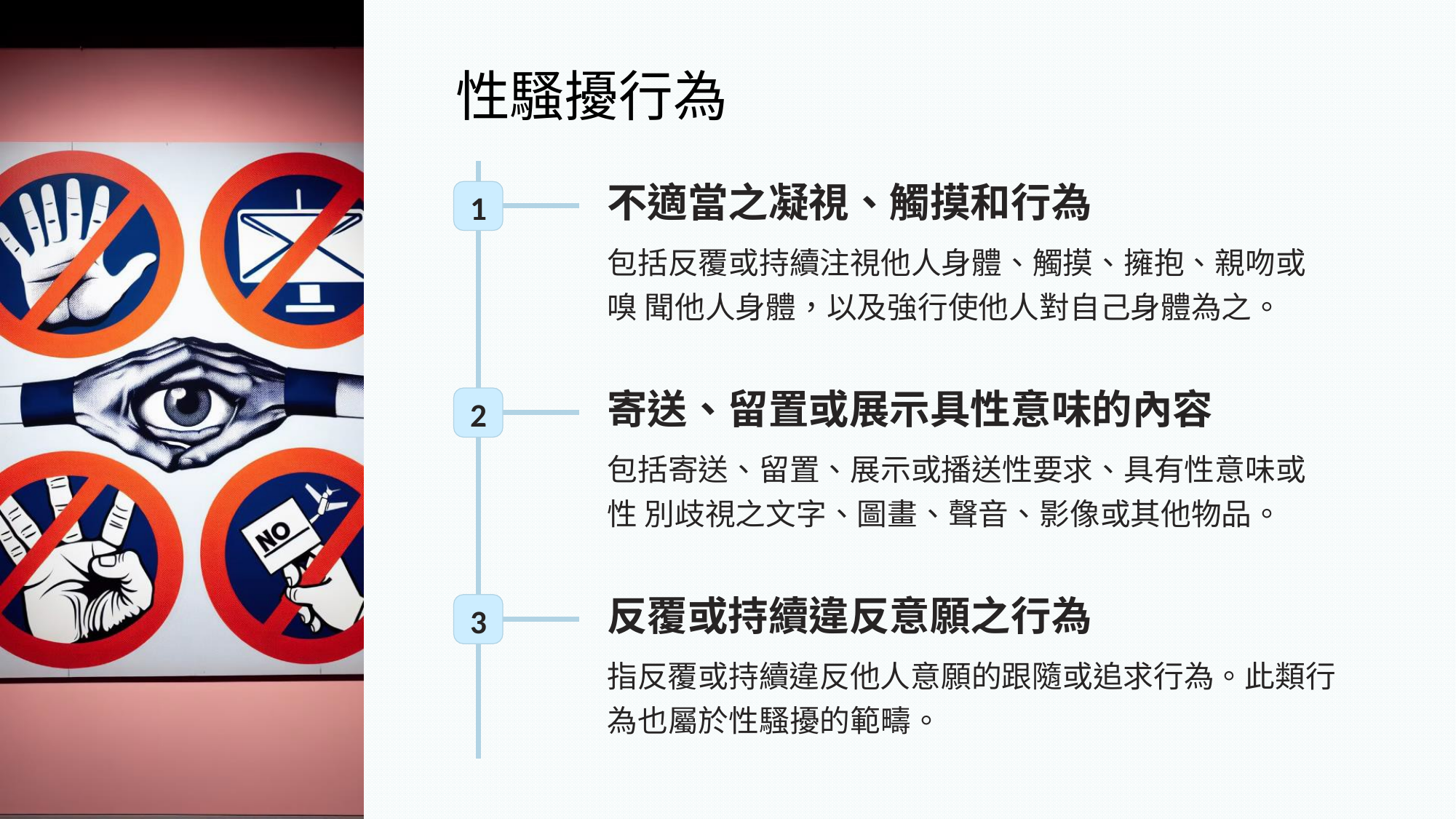

# 性騷擾行為
不適當之凝視、觸摸和行為
包括反覆或持續注視他人身體、觸摸、擁抱、親吻或嗅 聞他人身體，以及強行使他人對自己身體為之。

1

寄送、留置或展示具性意味的內容
包括寄送、留置、展示或播送性要求、具有性意味或性 別歧視之文字、圖畫、聲音、影像或其他物品。

2

反覆或持續違反意願之行為
指反覆或持續違反他人意願的跟隨或追求行為。此類行
為也屬於性騷擾的範疇。

3